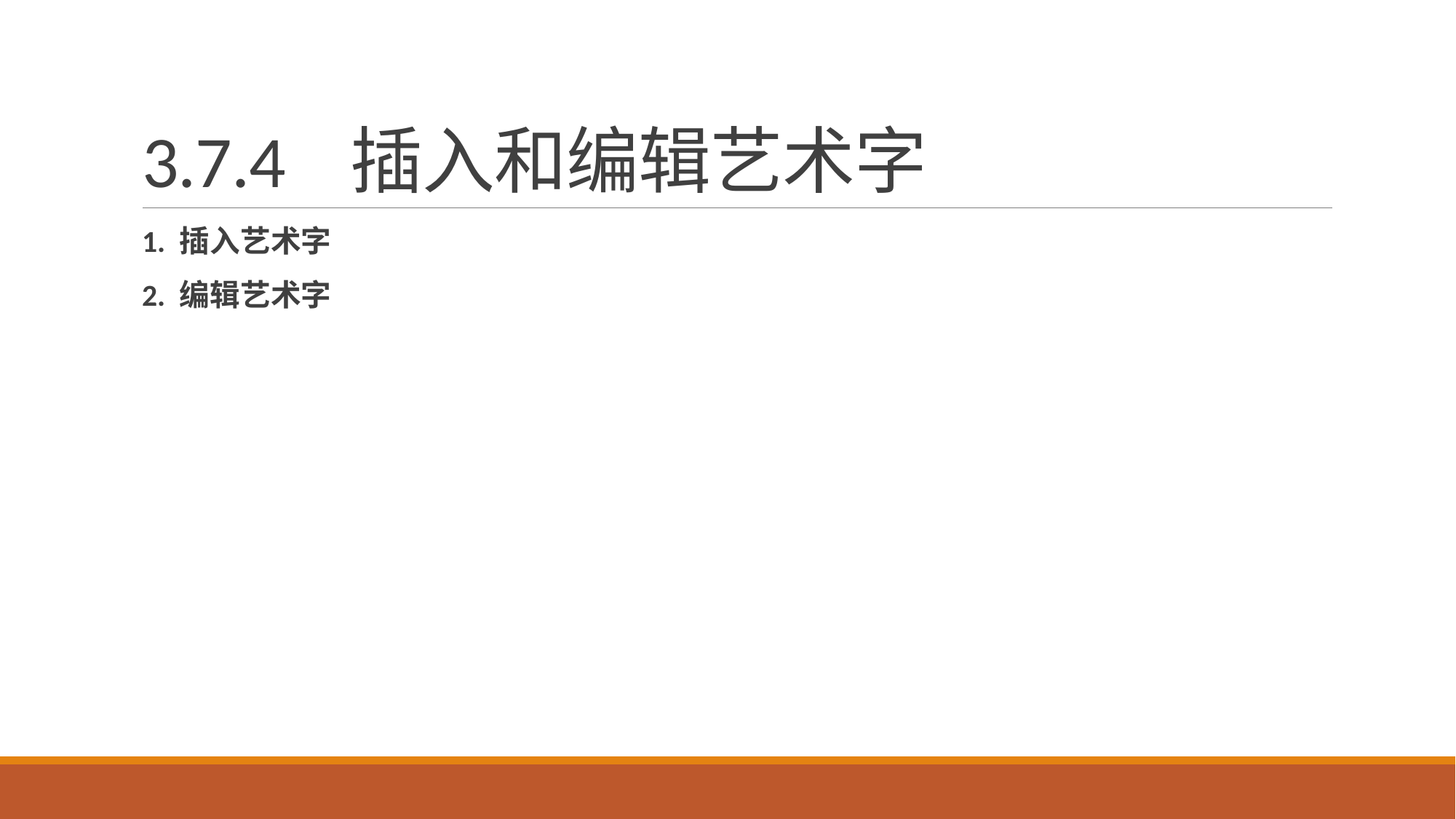

# 3.7.4   插入和编辑艺术字
1. 插入艺术字
2. 编辑艺术字